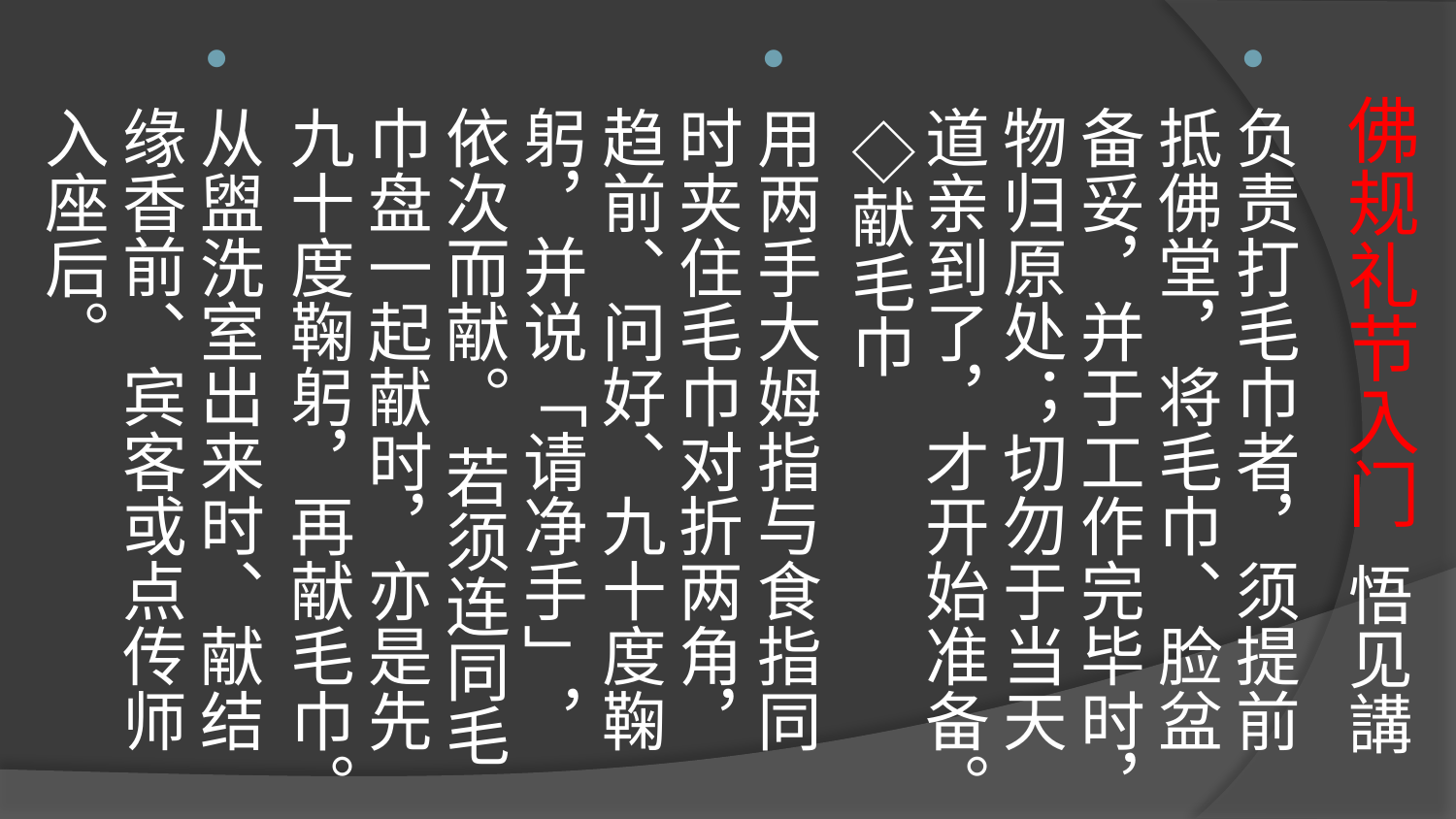

# 佛规礼节入门  悟见講
负责打毛巾者，须提前抵佛堂，将毛巾、脸盆备妥，并于工作完毕时，物归原处；切勿于当天道亲到了，才开始准备。 ◇献毛巾
用两手大姆指与食指同时夹住毛巾对折两角，趋前、问好、九十度鞠躬，并说「请净手」，依次而献。 若须连同毛巾盘一起献时，亦是先九十度鞠躬，再献毛巾。
从盥洗室出来时、献结缘香前、宾客或点传师入座后。